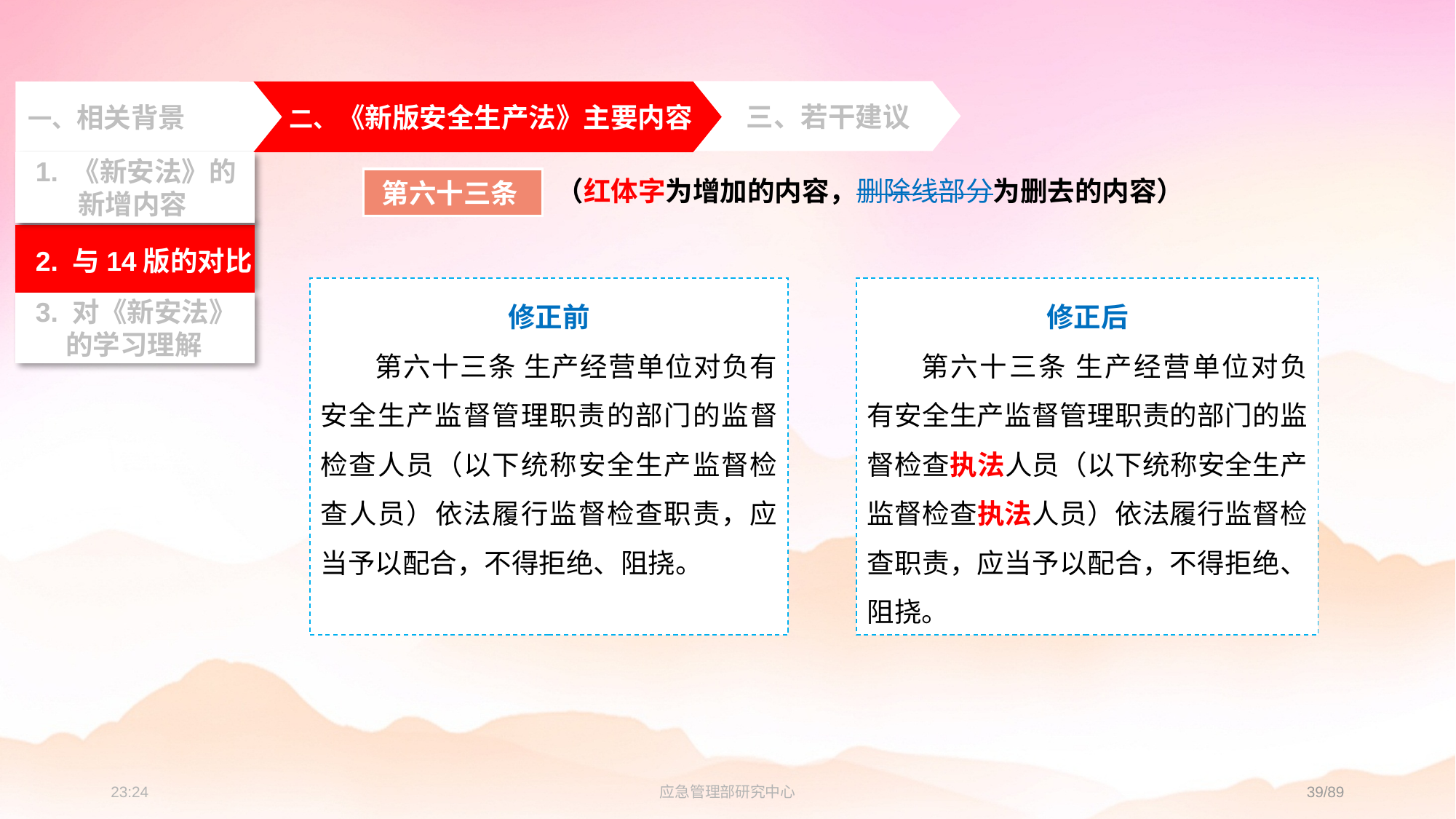

三、若干建议
一、相关背景
     二、《新版安全生产法》主要内容
 2. 与14版的对比
 3. 对《新安法》
     的学习理解
 1. 《新安法》的
       新增内容
第六十三条
修正前
第六十三条 生产经营单位对负有安全生产监督管理职责的部门的监督检查人员（以下统称安全生产监督检查人员）依法履行监督检查职责，应当予以配合，不得拒绝、阻挠。
修正后
第六十三条 生产经营单位对负有安全生产监督管理职责的部门的监督检查执法人员（以下统称安全生产监督检查执法人员）依法履行监督检查职责，应当予以配合，不得拒绝、阻挠。
（红体字为增加的内容，删除线部分为删去的内容）
23:24
应急管理部研究中心
39/89